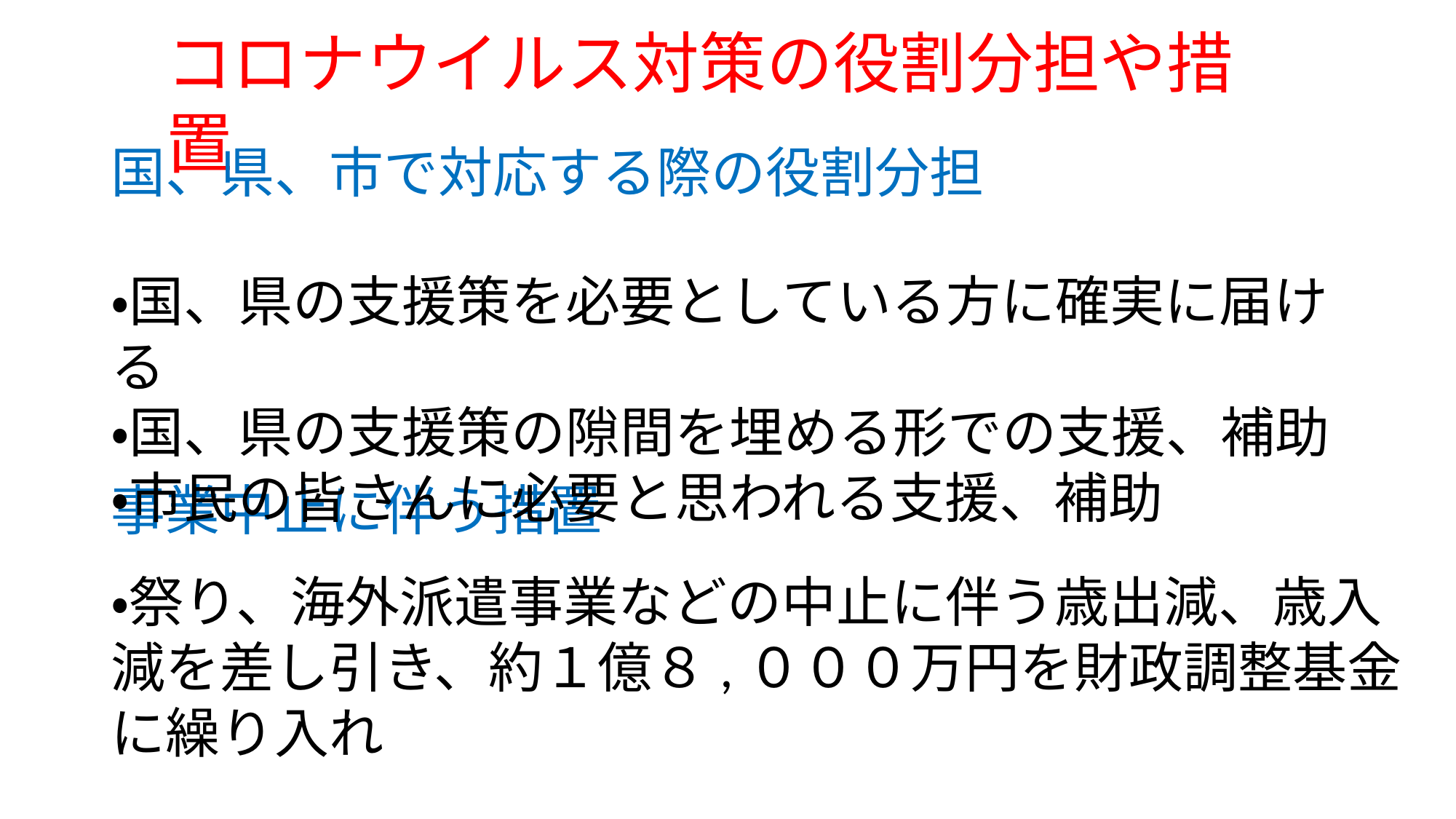

コロナウイルス対策の役割分担や措置
国、県、市で対応する際の役割分担
・国、県の支援策を必要としている方に確実に届ける
・国、県の支援策の隙間を埋める形での支援、補助
・市民の皆さんに必要と思われる支援、補助
事業中止に伴う措置
・祭り、海外派遣事業などの中止に伴う歳出減、歳入減を差し引き、約１億８,０００万円を財政調整基金に繰り入れ